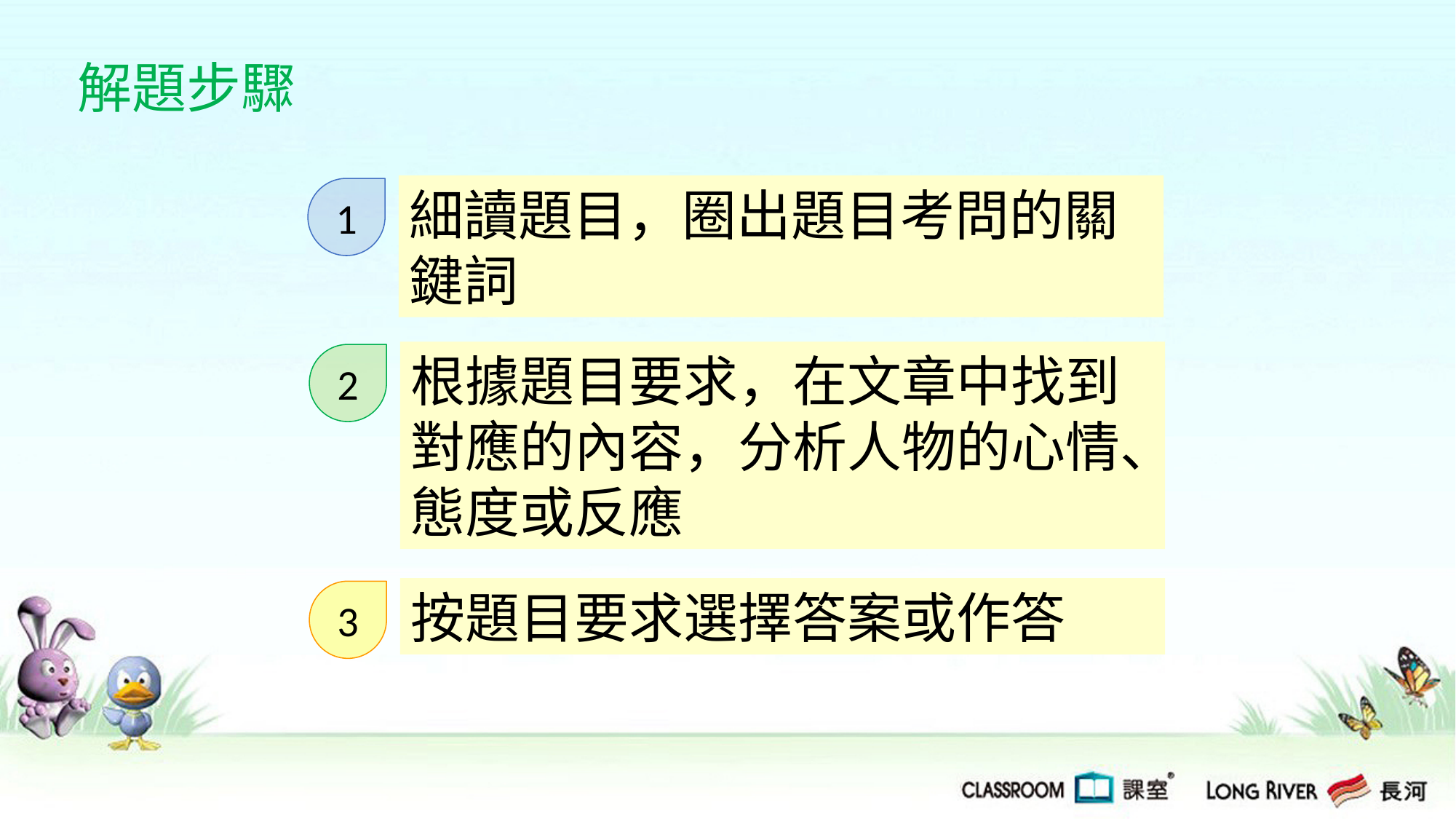

解題步驟
細讀題目，圈出題目考問的關鍵詞
1
根據題目要求，在文章中找到對應的內容，分析人物的心情、態度或反應
2
按題目要求選擇答案或作答
3